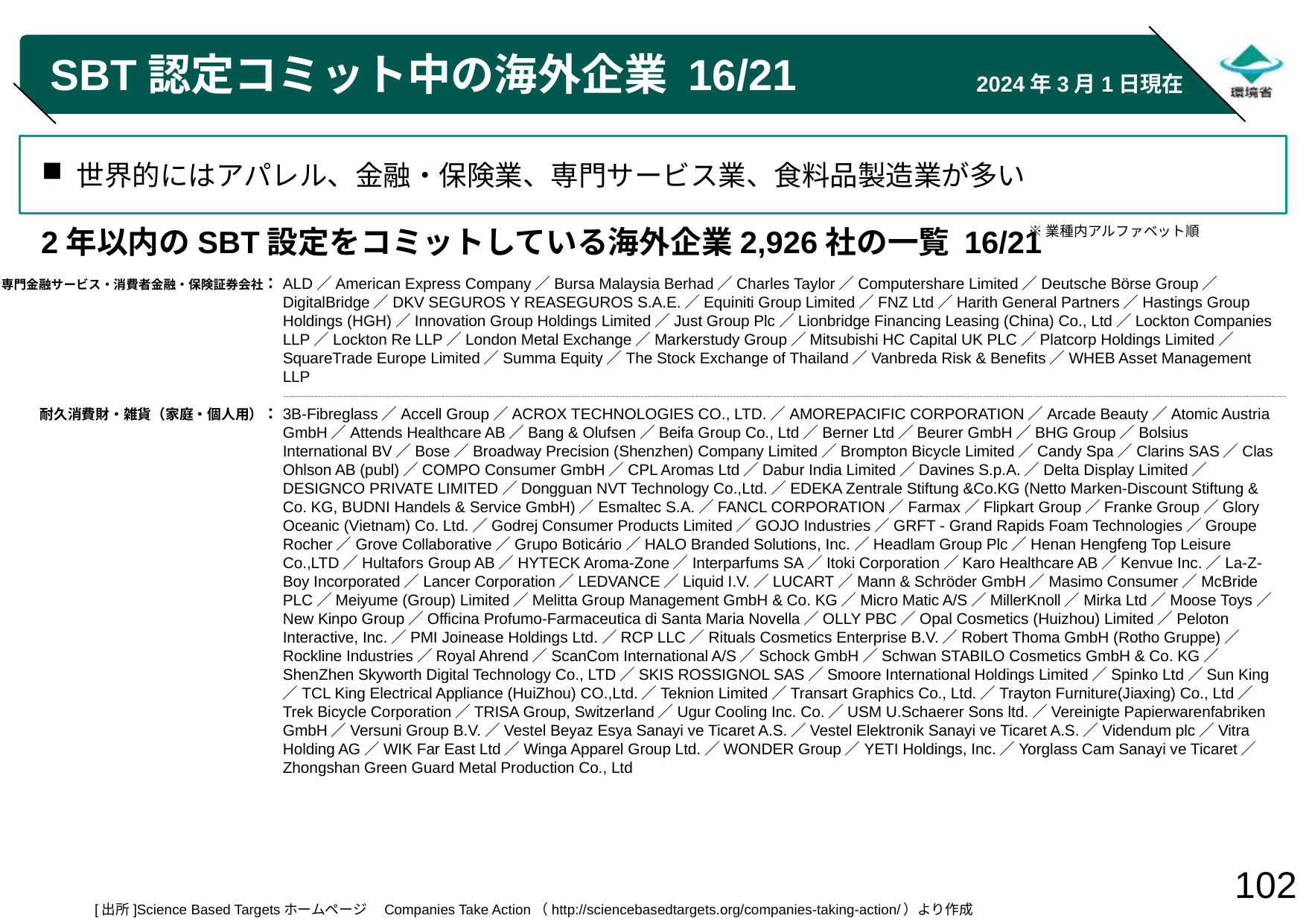

# SBT認定コミット中の海外企業 16/21
2024年3月1日現在
世界的にはアパレル、金融・保険業、専門サービス業、食料品製造業が多い
※業種内アルファベット順
2年以内のSBT設定をコミットしている海外企業2,926社の一覧 16/21
専門金融サービス・消費者金融・保険証券会社：

耐久消費財・雑貨（家庭・個人用）：

ALD／American Express Company／Bursa Malaysia Berhad／Charles Taylor／Computershare Limited／Deutsche Börse Group／DigitalBridge／DKV SEGUROS Y REASEGUROS S.A.E.／Equiniti Group Limited／FNZ Ltd／Harith General Partners／Hastings Group Holdings (HGH)／Innovation Group Holdings Limited／Just Group Plc／Lionbridge Financing Leasing (China) Co., Ltd／Lockton Companies LLP／Lockton Re LLP／London Metal Exchange／Markerstudy Group／Mitsubishi HC Capital UK PLC／Platcorp Holdings Limited／SquareTrade Europe Limited／Summa Equity／The Stock Exchange of Thailand／Vanbreda Risk & Benefits／WHEB Asset Management LLP

3B-Fibreglass／Accell Group／ACROX TECHNOLOGIES CO., LTD.／AMOREPACIFIC CORPORATION／Arcade Beauty／Atomic Austria GmbH／Attends Healthcare AB／Bang & Olufsen／Beifa Group Co., Ltd／Berner Ltd／Beurer GmbH／BHG Group／Bolsius International BV／Bose／Broadway Precision (Shenzhen) Company Limited／Brompton Bicycle Limited／Candy Spa／Clarins SAS／Clas Ohlson AB (publ)／COMPO Consumer GmbH／CPL Aromas Ltd／Dabur India Limited／Davines S.p.A.／Delta Display Limited／DESIGNCO PRIVATE LIMITED／Dongguan NVT Technology Co.,Ltd.／EDEKA Zentrale Stiftung &Co.KG (Netto Marken-Discount Stiftung & Co. KG, BUDNI Handels & Service GmbH)／Esmaltec S.A.／FANCL CORPORATION／Farmax／Flipkart Group／Franke Group／Glory Oceanic (Vietnam) Co. Ltd.／Godrej Consumer Products Limited／GOJO Industries／GRFT - Grand Rapids Foam Technologies／Groupe Rocher／Grove Collaborative／Grupo Boticário／HALO Branded Solutions, Inc.／Headlam Group Plc／Henan Hengfeng Top Leisure Co.,LTD／Hultafors Group AB／HYTECK Aroma-Zone／Interparfums SA／Itoki Corporation／Karo Healthcare AB／Kenvue Inc.／La-Z-Boy Incorporated／Lancer Corporation／LEDVANCE／Liquid I.V.／LUCART／Mann & Schröder GmbH／Masimo Consumer／McBride PLC／Meiyume (Group) Limited／Melitta Group Management GmbH & Co. KG／Micro Matic A/S／MillerKnoll／Mirka Ltd／Moose Toys／New Kinpo Group／Officina Profumo-Farmaceutica di Santa Maria Novella／OLLY PBC／Opal Cosmetics (Huizhou) Limited／Peloton Interactive, Inc.／PMI Joinease Holdings Ltd.／RCP LLC／Rituals Cosmetics Enterprise B.V.／Robert Thoma GmbH (Rotho Gruppe)／Rockline Industries／Royal Ahrend／ScanCom International A/S／Schock GmbH／Schwan STABILO Cosmetics GmbH & Co. KG／ShenZhen Skyworth Digital Technology Co., LTD／SKIS ROSSIGNOL SAS／Smoore International Holdings Limited／Spinko Ltd／Sun King／TCL King Electrical Appliance (HuiZhou) CO.,Ltd.／Teknion Limited／Transart Graphics Co., Ltd.／Trayton Furniture(Jiaxing) Co., Ltd／Trek Bicycle Corporation／TRISA Group, Switzerland／Ugur Cooling Inc. Co.／USM U.Schaerer Sons ltd.／Vereinigte Papierwarenfabriken GmbH／Versuni Group B.V.／Vestel Beyaz Esya Sanayi ve Ticaret A.S.／Vestel Elektronik Sanayi ve Ticaret A.S.／Videndum plc／Vitra Holding AG／WIK Far East Ltd／Winga Apparel Group Ltd.／WONDER Group／YETI Holdings, Inc.／Yorglass Cam Sanayi ve Ticaret／Zhongshan Green Guard Metal Production Co., Ltd

[出所]Science Based Targetsホームページ　Companies Take Action（http://sciencebasedtargets.org/companies-taking-action/）より作成